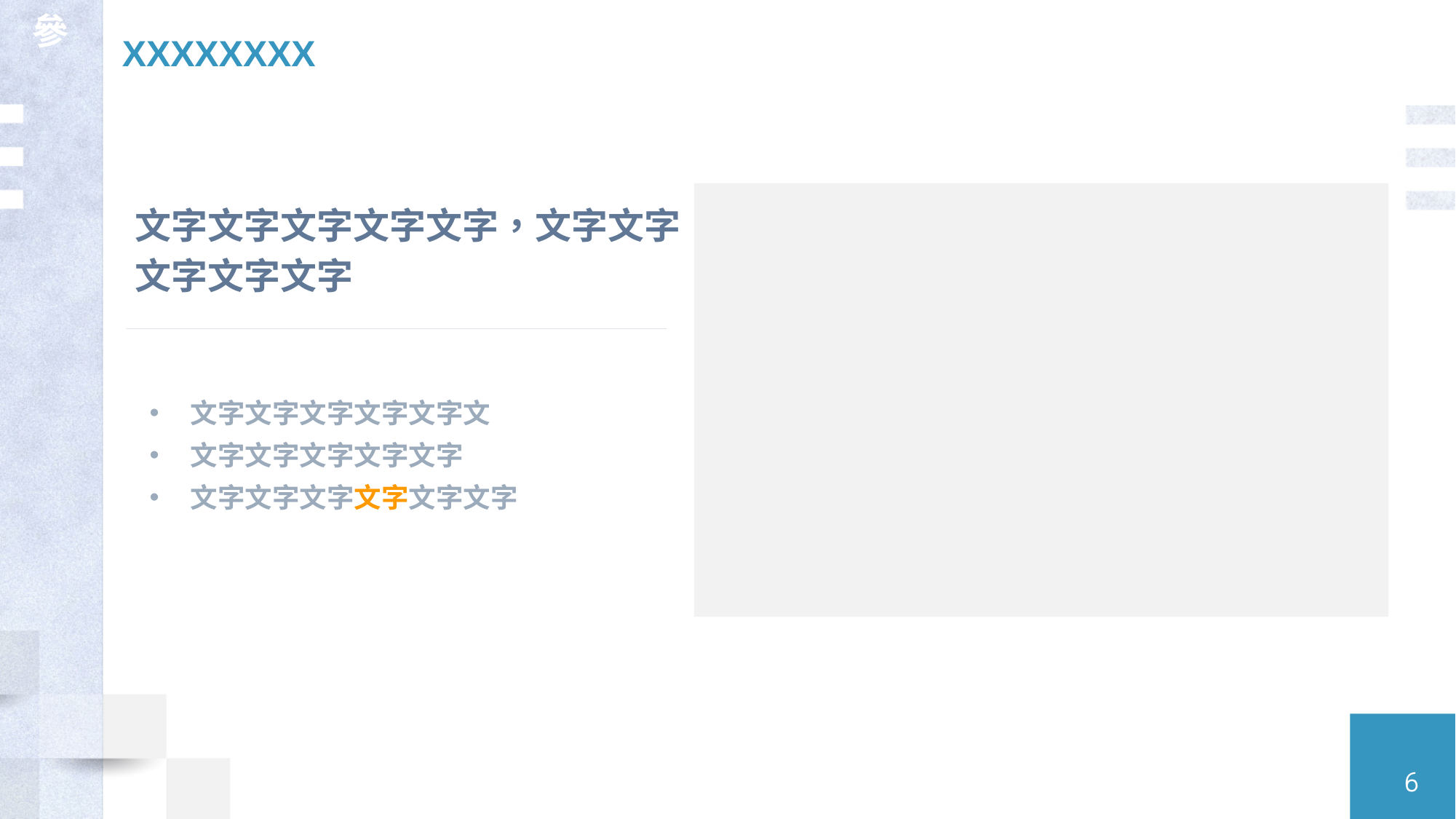

# XXXXXXXX
參
文字文字文字文字文字，文字文字文字文字文字

文字文字文字文字文字文
文字文字文字文字文字
文字文字文字文字文字文字
6